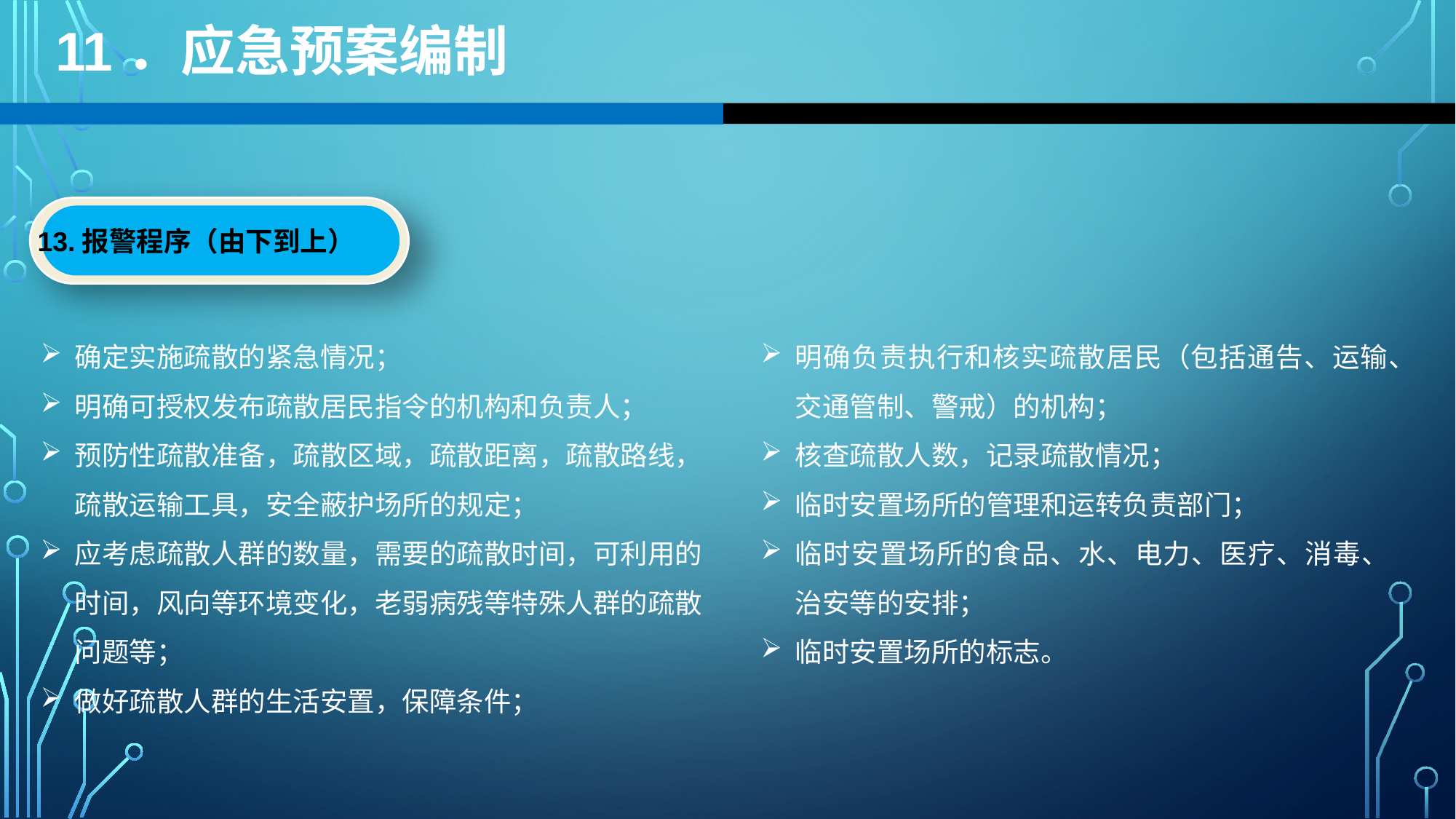

11．应急预案编制

13.报警程序（由下到上）
确定实施疏散的紧急情况；
明确可授权发布疏散居民指令的机构和负责人；
预防性疏散准备，疏散区域，疏散距离，疏散路线，疏散运输工具，安全蔽护场所的规定；
应考虑疏散人群的数量，需要的疏散时间，可利用的时间，风向等环境变化，老弱病残等特殊人群的疏散问题等；
做好疏散人群的生活安置，保障条件；
明确负责执行和核实疏散居民（包括通告、运输、交通管制、警戒）的机构；
核查疏散人数，记录疏散情况；
临时安置场所的管理和运转负责部门；
临时安置场所的食品、水、电力、医疗、消毒、治安等的安排；
临时安置场所的标志。